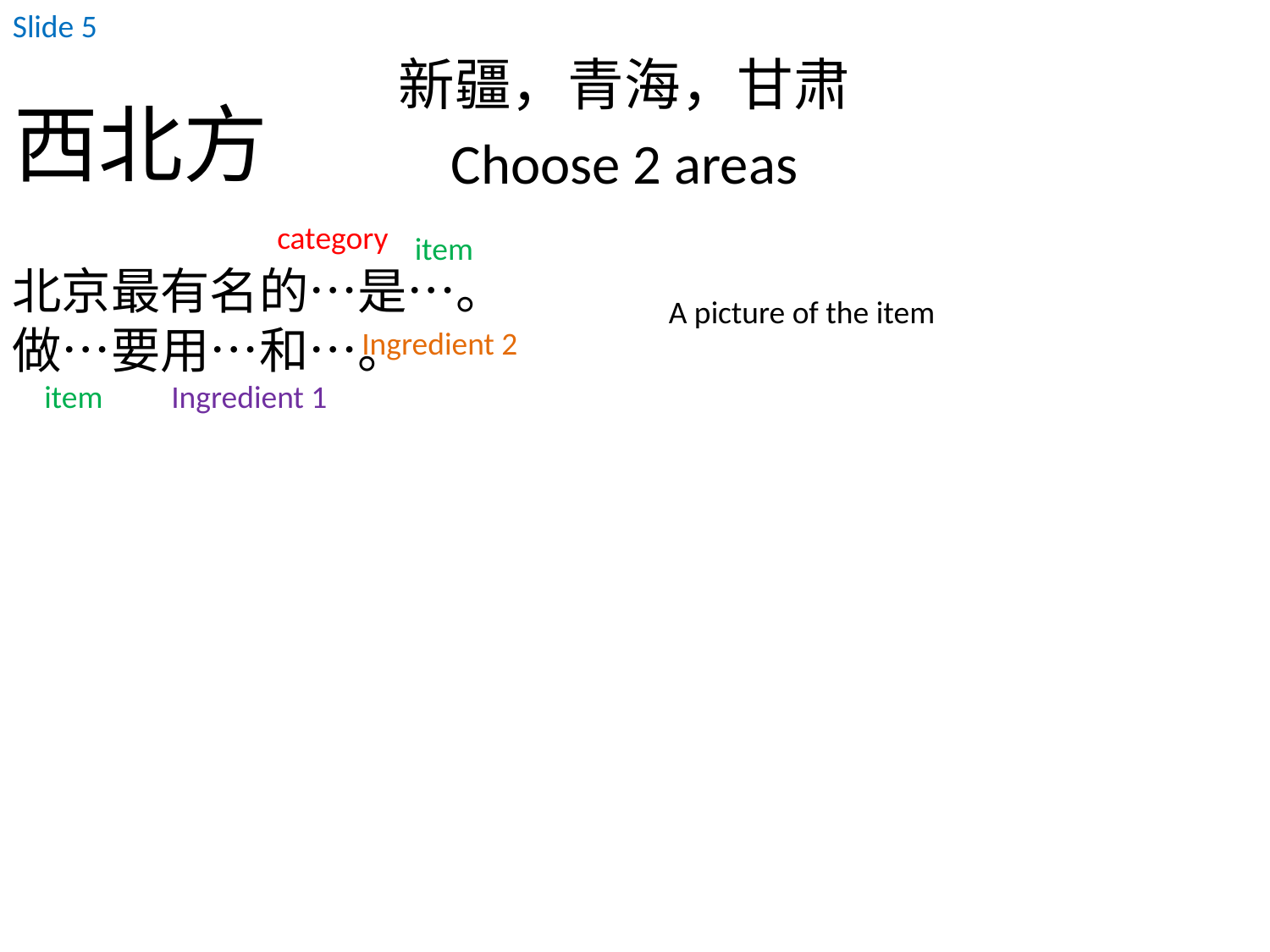

Slide 5

新疆，青海，甘肃
Choose 2 areas
西北方
category
item
北京最有名的…是…。
做…要用…和…。
A picture of the item
Ingredient 2
item
Ingredient 1